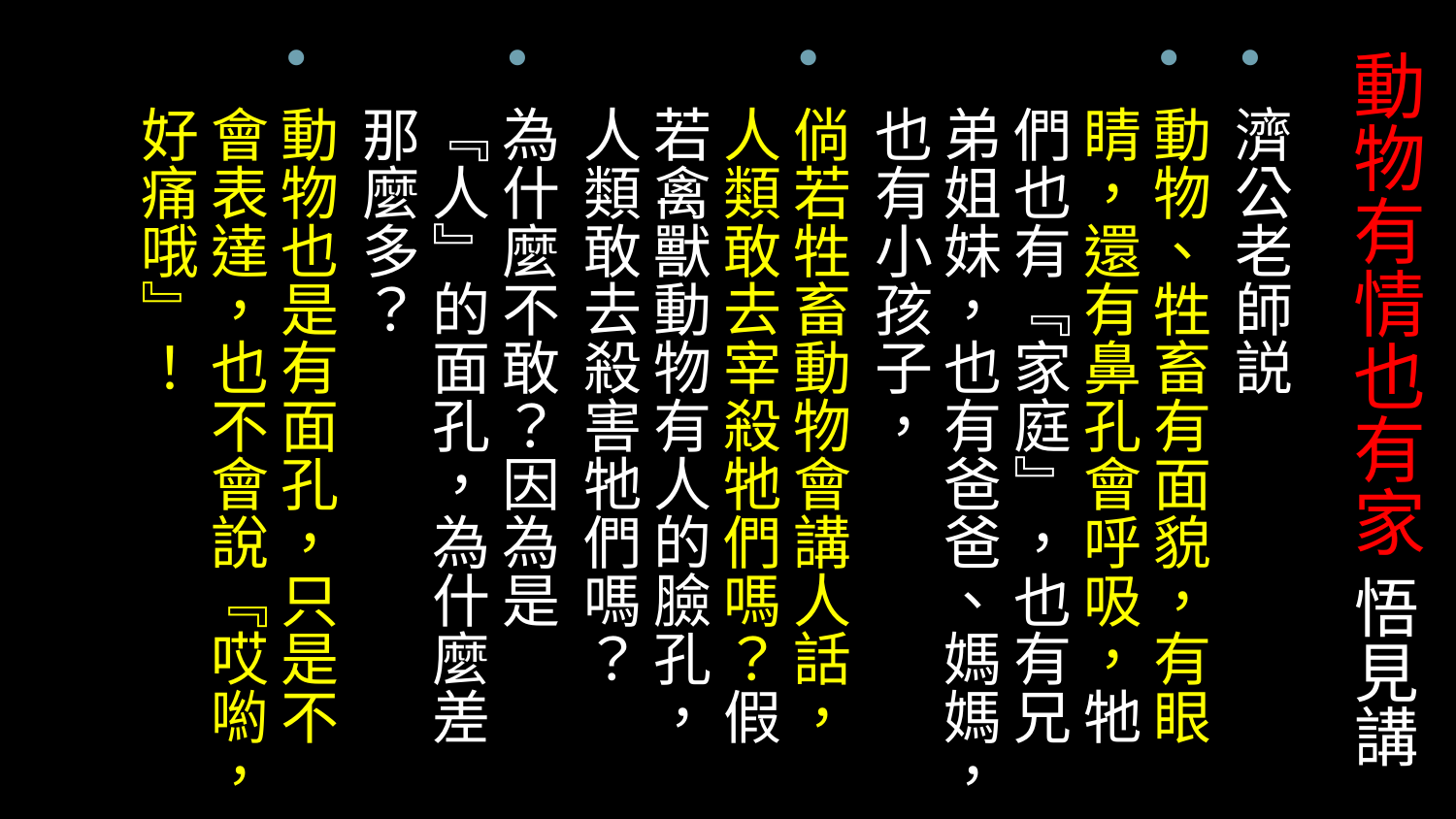

# 動物有情也有家 悟見講
濟公老師説
動物、牲畜有面貌，有眼睛，還有鼻孔會呼吸，牠們也有『家庭』，也有兄弟姐妹，也有爸爸、媽媽，也有小孩子，
倘若牲畜動物會講人話，人類敢去宰殺牠們嗎？假若禽獸動物有人的臉孔，人類敢去殺害牠們嗎？
為什麼不敢？因為是『人』的面孔，為什麼差那麼多？
動物也是有面孔，只是不會表達，也不會說『哎喲，好痛哦』！